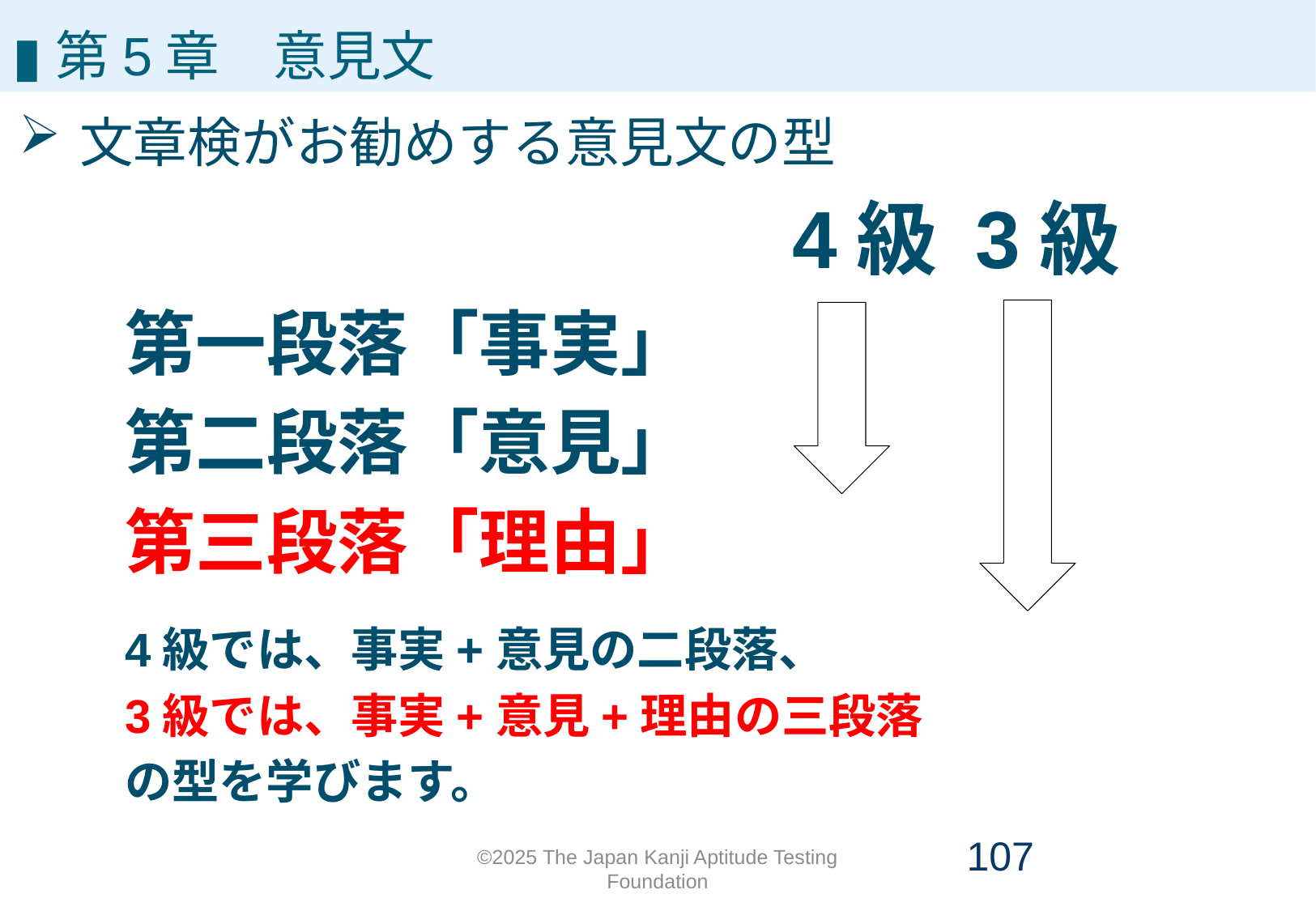

# 第5章
▮第5章　意見文
文章検がお勧めする意見文の型
　　　　　　　　4級	3級
第一段落「事実」
第二段落「意見」
第三段落「理由」

4級では、事実+意見の二段落、
3級では、事実+意見+理由の三段落
の型を学びます。

©2025 The Japan Kanji Aptitude Testing Foundation
107